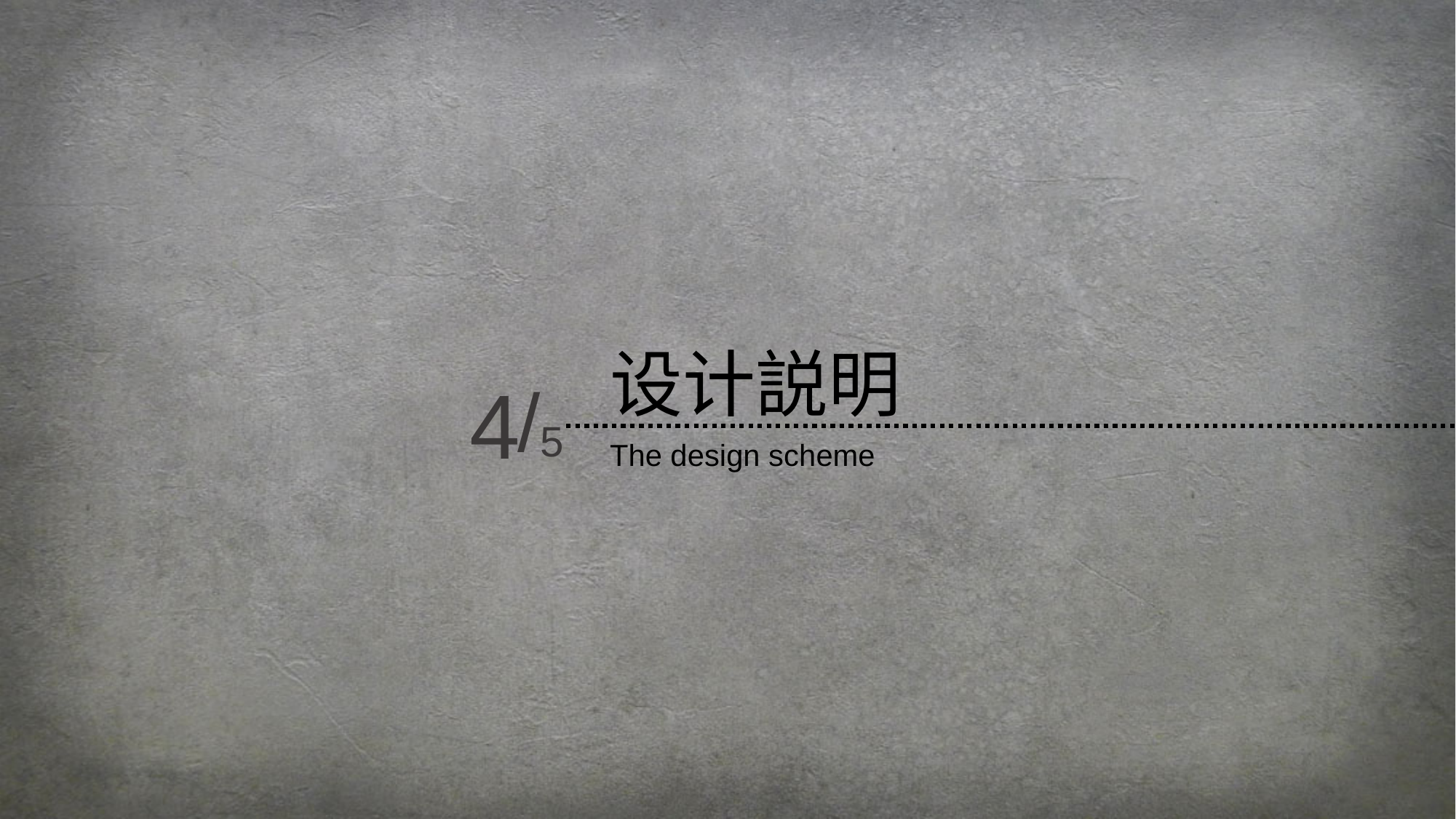

设计説明
4
/
5
The design scheme